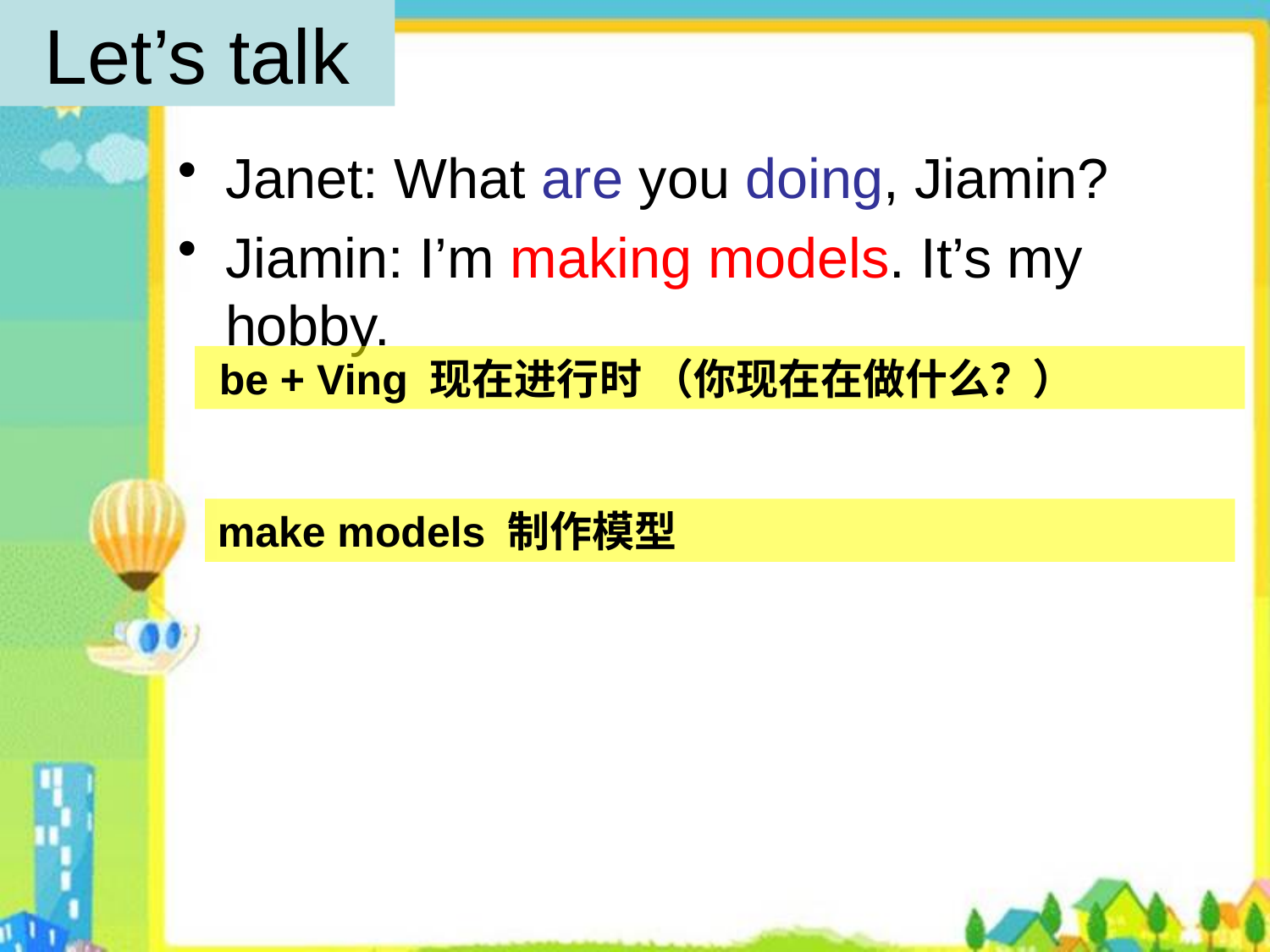

# Let’s talk
Janet: What are you doing, Jiamin?
Jiamin: I’m making models. It’s my hobby.

 be + Ving 现在进行时 （你现在在做什么？）
make models 制作模型